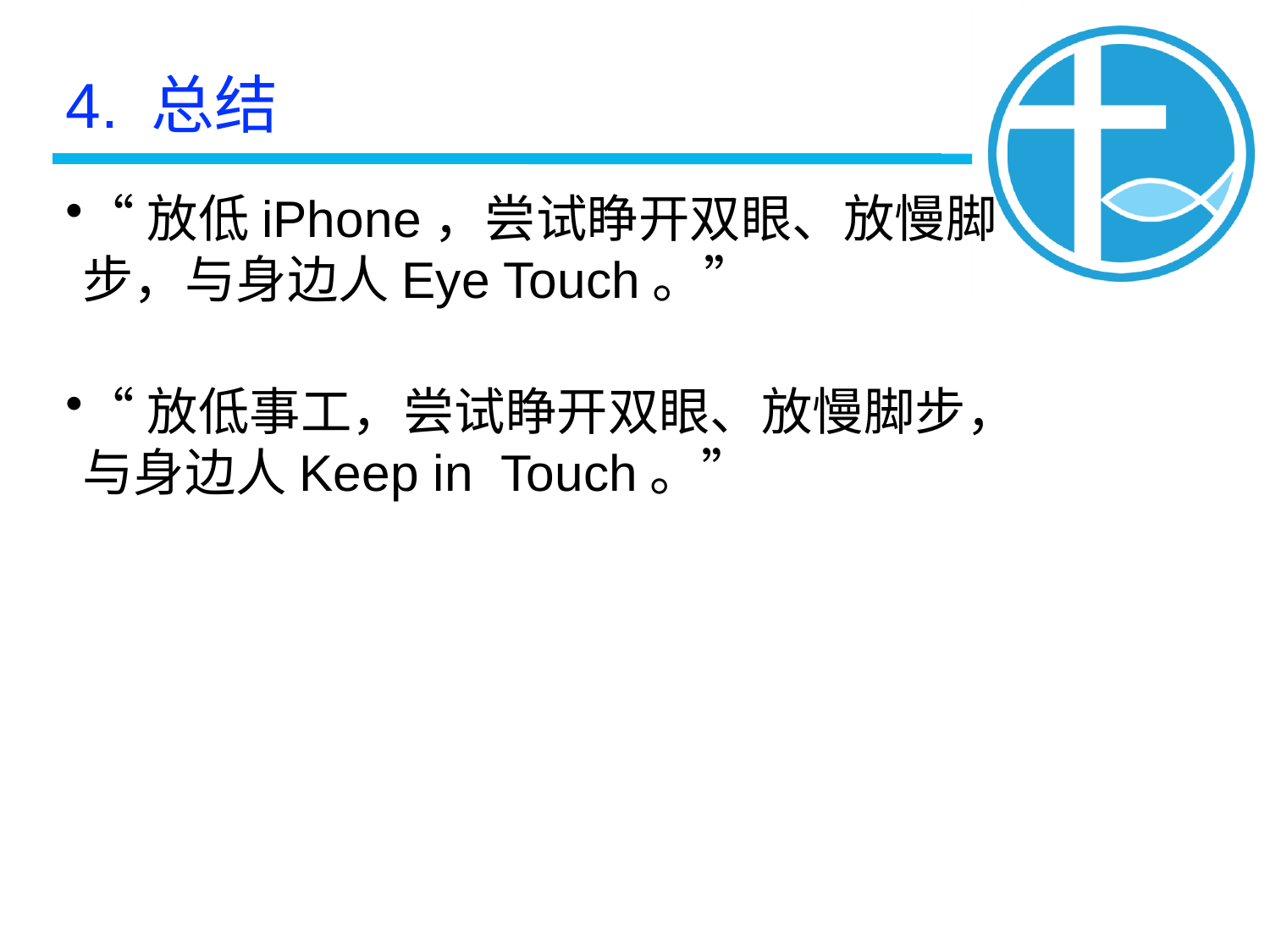

4. 总结
“放低iPhone，尝试睁开双眼、放慢脚步，与身边人Eye Touch。”
“放低事工，尝试睁开双眼、放慢脚步，与身边人Keep in  Touch。”